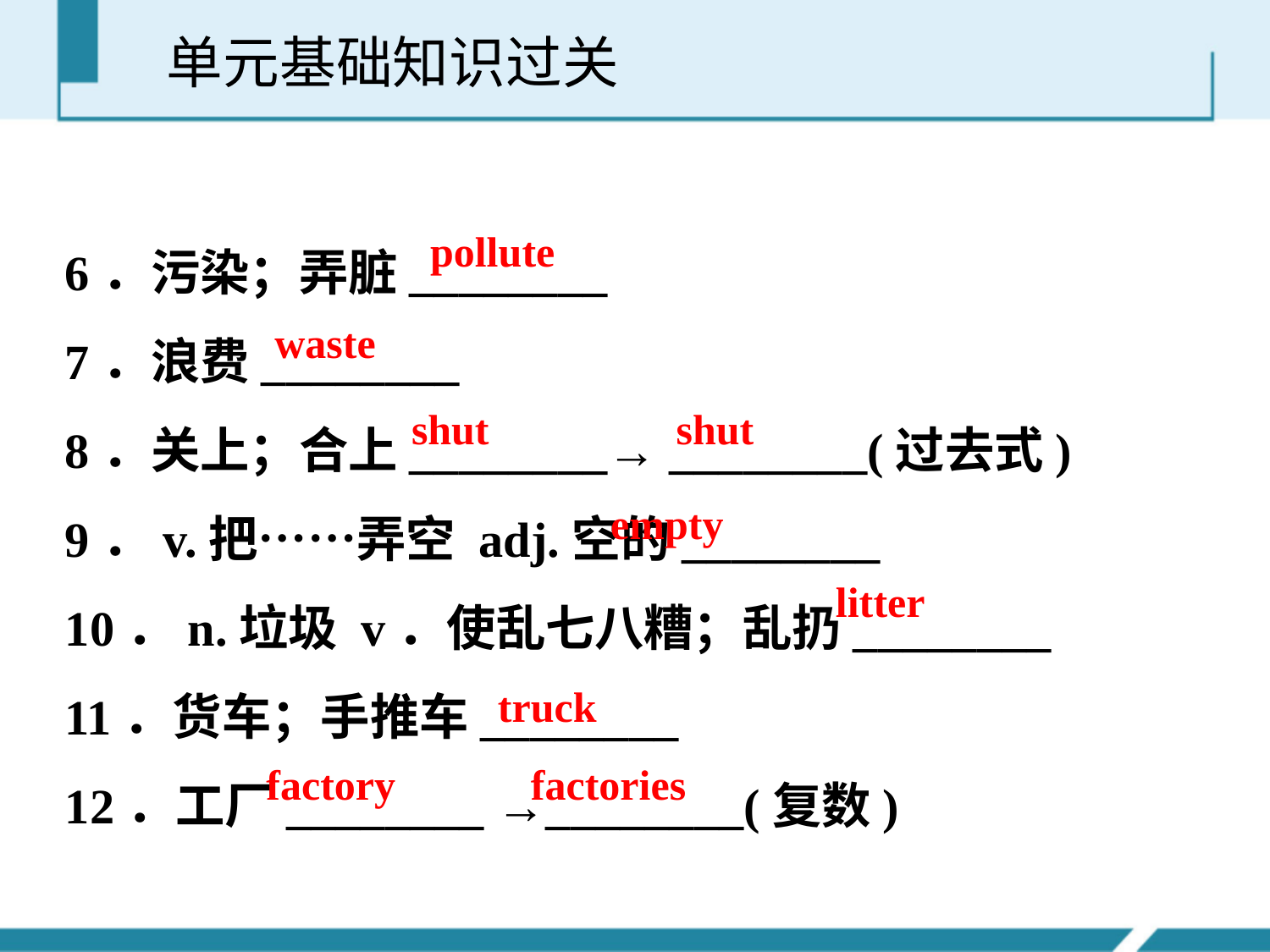

单元基础知识过关
6．污染；弄脏________
7．浪费________
8．关上；合上________→ ________(过去式)
9．v.把……弄空 adj.空的________
10．n.垃圾 v．使乱七八糟；乱扔________
11．货车；手推车________
12．工厂________ →________(复数)
pollute
waste
shut		 shut
empty
litter
truck
factory	 factories